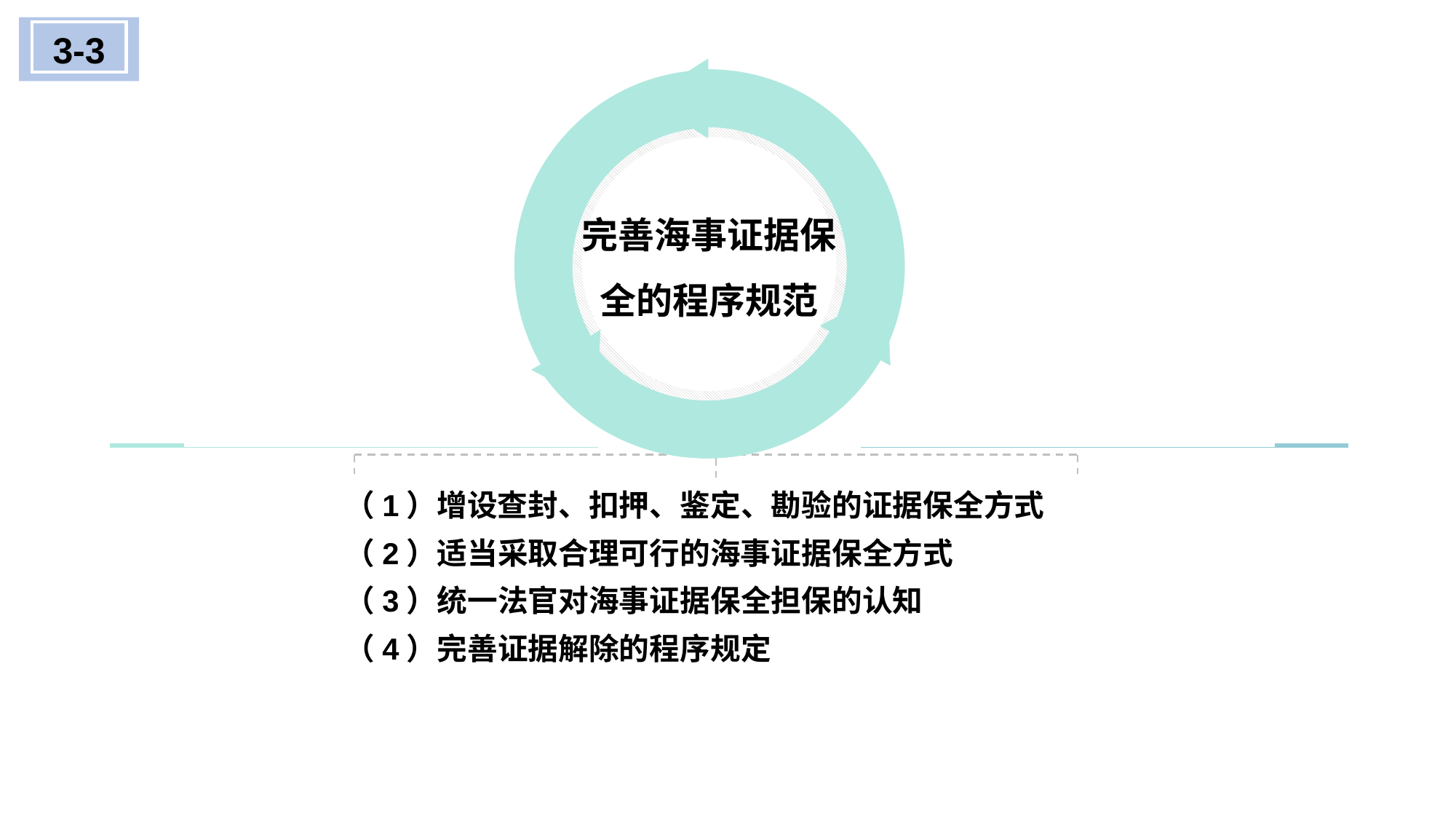

3-3

完善海事证据保全的程序规范

（1）增设查封、扣押、鉴定、勘验的证据保全方式
（2）适当采取合理可行的海事证据保全方式
（3）统一法官对海事证据保全担保的认知
（4）完善证据解除的程序规定